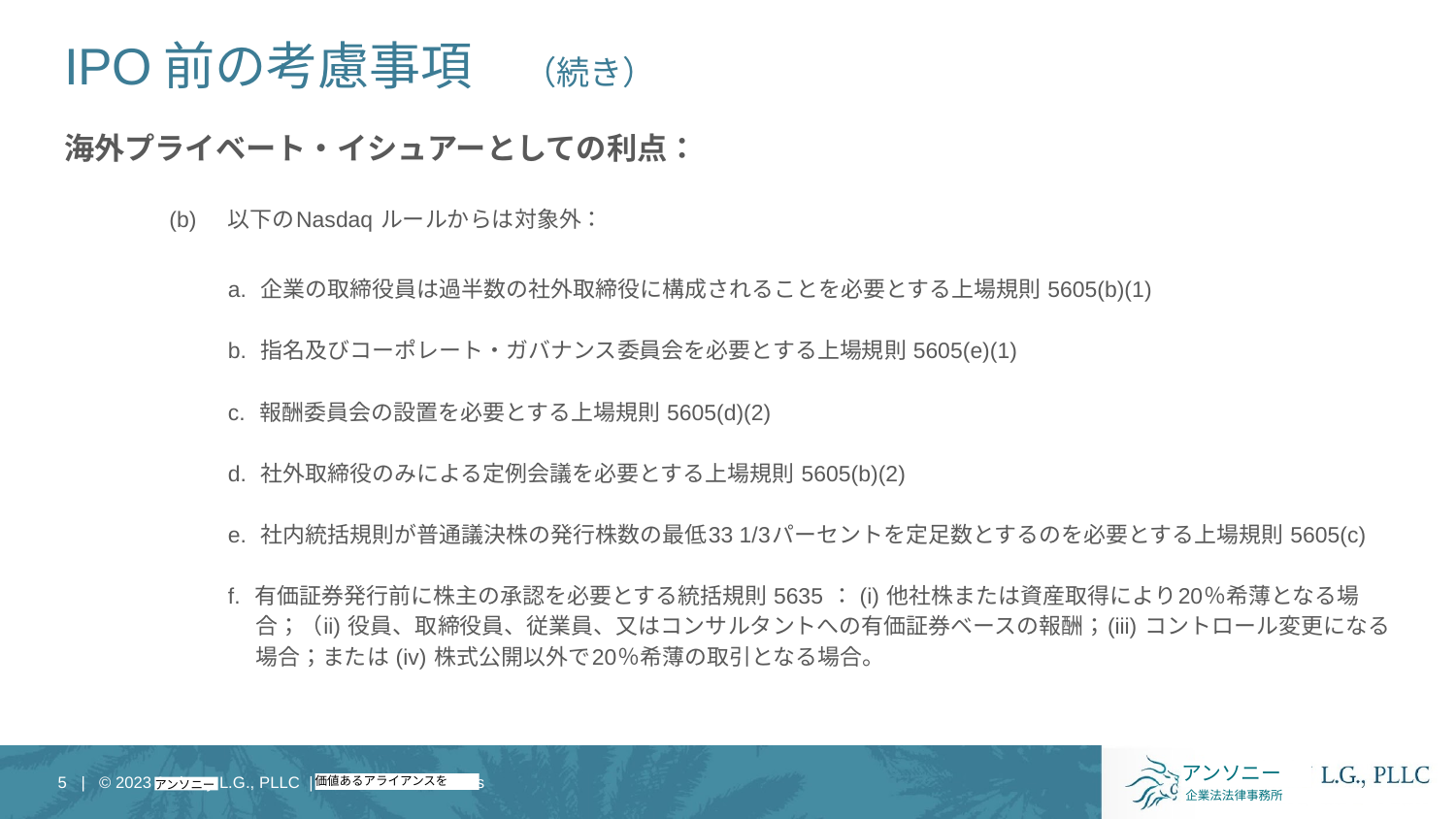

# IPO前の考慮事項　（続き）
海外プライベート・イシュアーとしての利点：
             (b)	以下のNasdaq ルールからは対象外：

a.  企業の取締役員は過半数の社外取締役に構成されることを必要とする上場規則 5605(b)(1)

b.  指名及びコーポレート・ガバナンス委員会を必要とする上場規則 5605(e)(1)

c.  報酬委員会の設置を必要とする上場規則 5605(d)(2)

d.  社外取締役のみによる定例会議を必要とする上場規則 5605(b)(2)

e.  社内統括規則が普通議決株の発行株数の最低33 1/3パーセントを定足数とするのを必要とする上場規則 5605(c)

f.  有価証券発行前に株主の承認を必要とする統括規則 5635 ： (i) 他社株または資産取得により20％希薄となる場合；（ii) 役員、取締役員、従業員、又はコンサルタントへの有価証券ベースの報酬；(iii) コントロール変更になる場合；または (iv) 株式公開以外で20％希薄の取引となる場合。

アンソニー
価値あるアライアンスを
アンソニー
企業法法律事務所